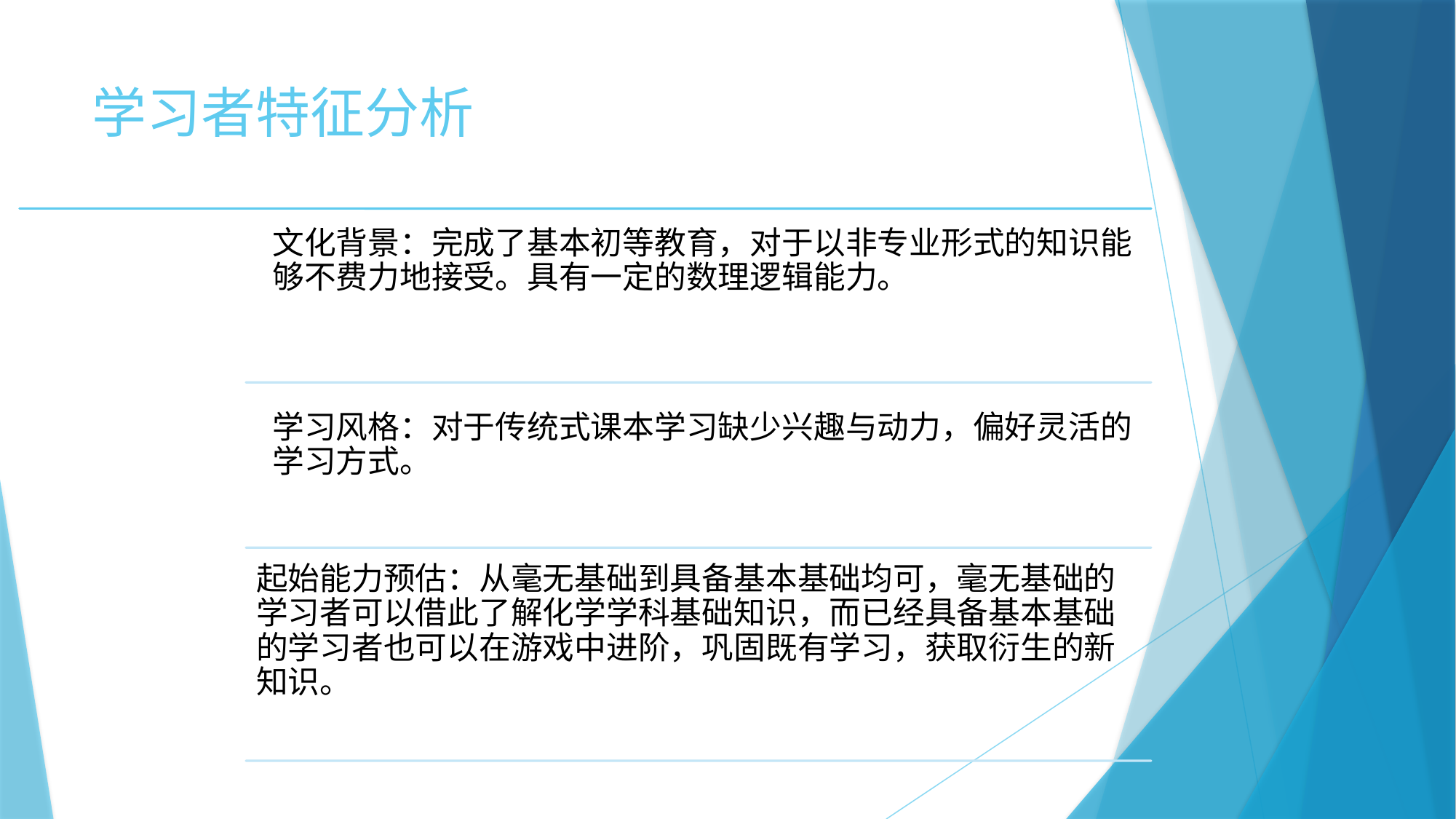

# 学习者特征分析

文化背景：完成了基本初等教育，对于以非专业形式的知识能够不费力地接受。具有一定的数理逻辑能力。
学习风格：对于传统式课本学习缺少兴趣与动力，偏好灵活的学习方式。
起始能力预估：从毫无基础到具备基本基础均可，毫无基础的学习者可以借此了解化学学科基础知识，而已经具备基本基础的学习者也可以在游戏中进阶，巩固既有学习，获取衍生的新知识。